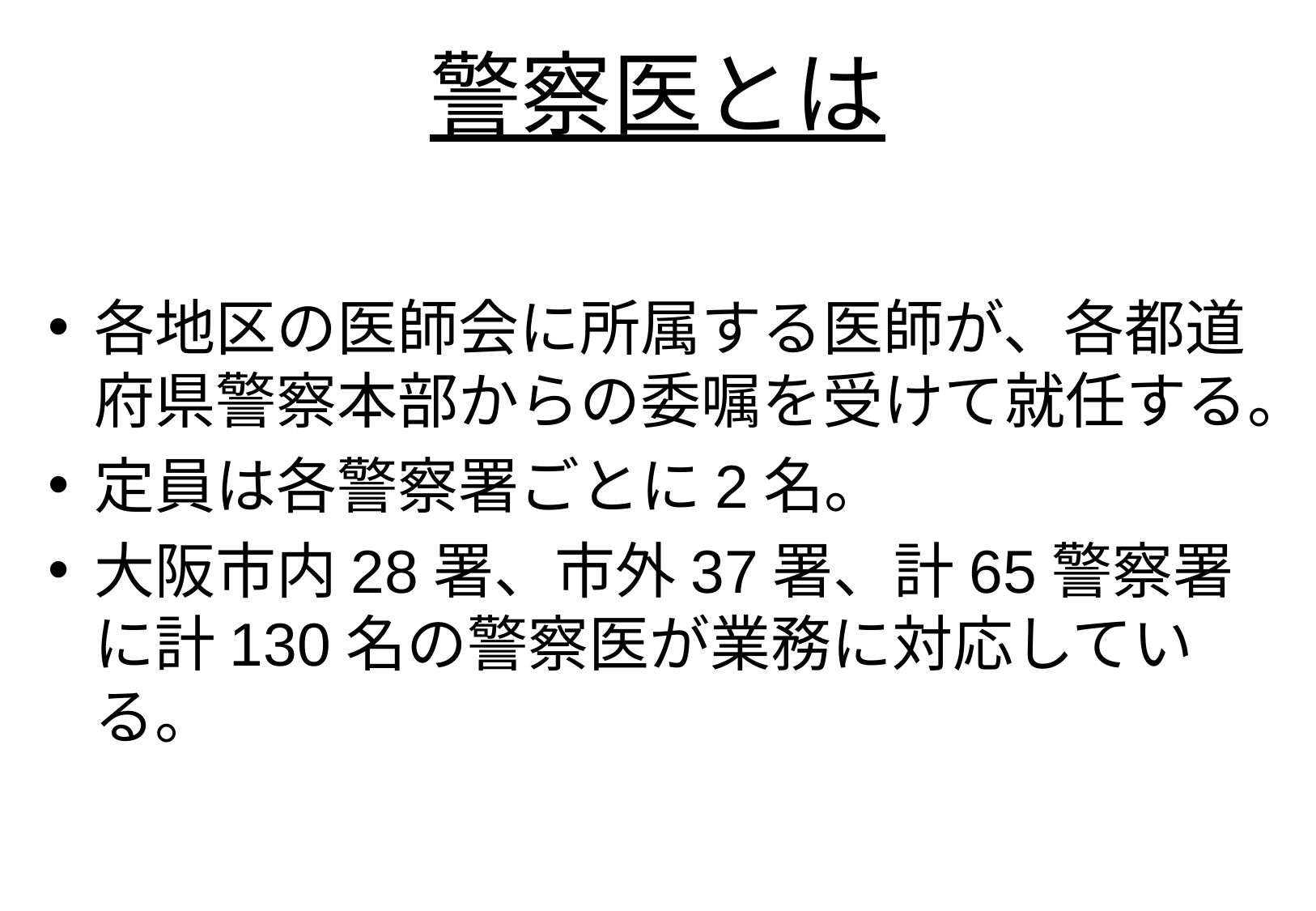

# 警察医とは
各地区の医師会に所属する医師が、各都道府県警察本部からの委嘱を受けて就任する。
定員は各警察署ごとに2名。
大阪市内28署、市外37署、計65警察署に計130名の警察医が業務に対応している。